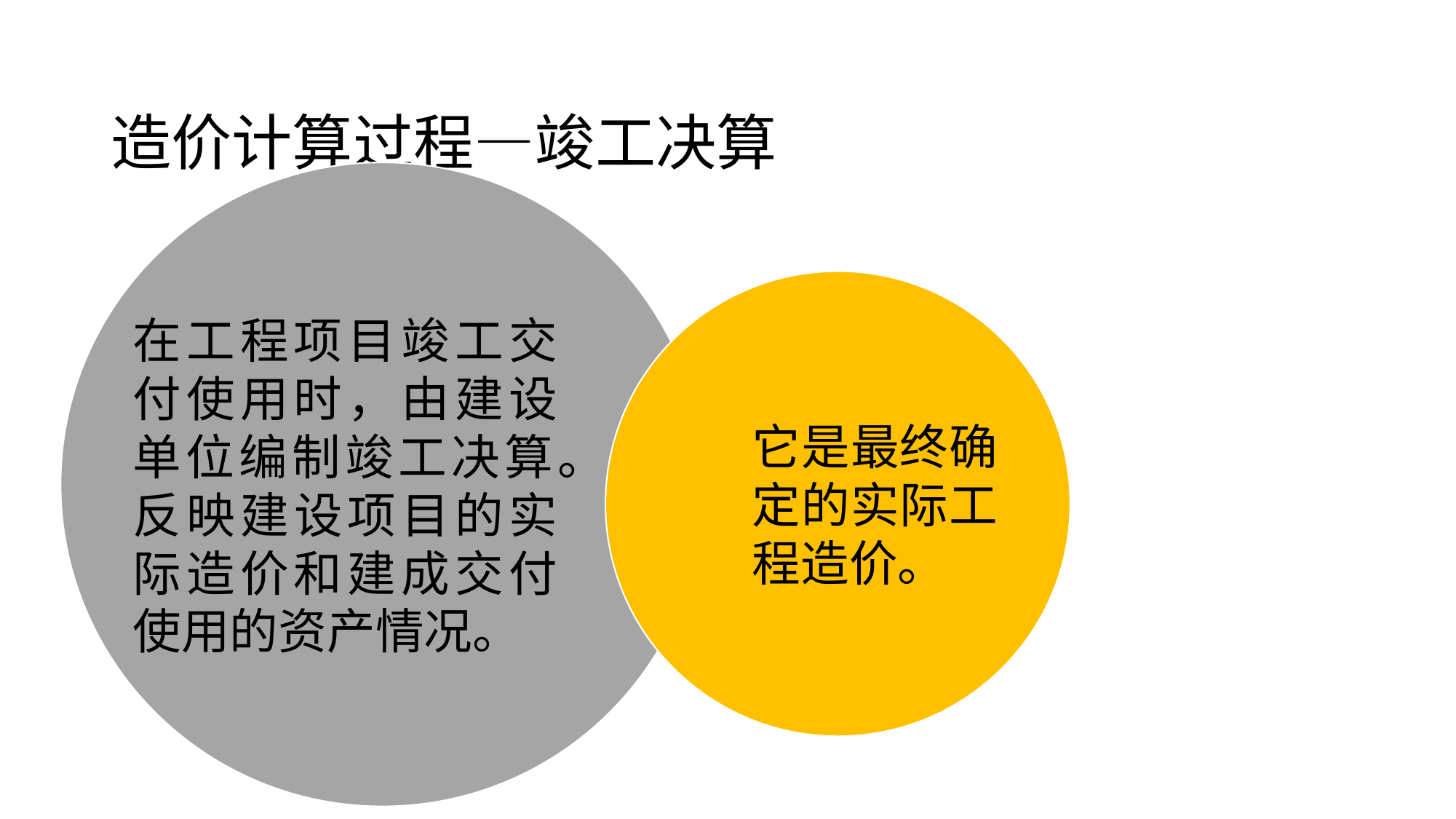

# 造价计算过程—竣工决算
在工程项目竣工交付使用时，由建设单位编制竣工决算。反映建设项目的实际造价和建成交付使用的资产情况。
它是最终确定的实际工程造价。